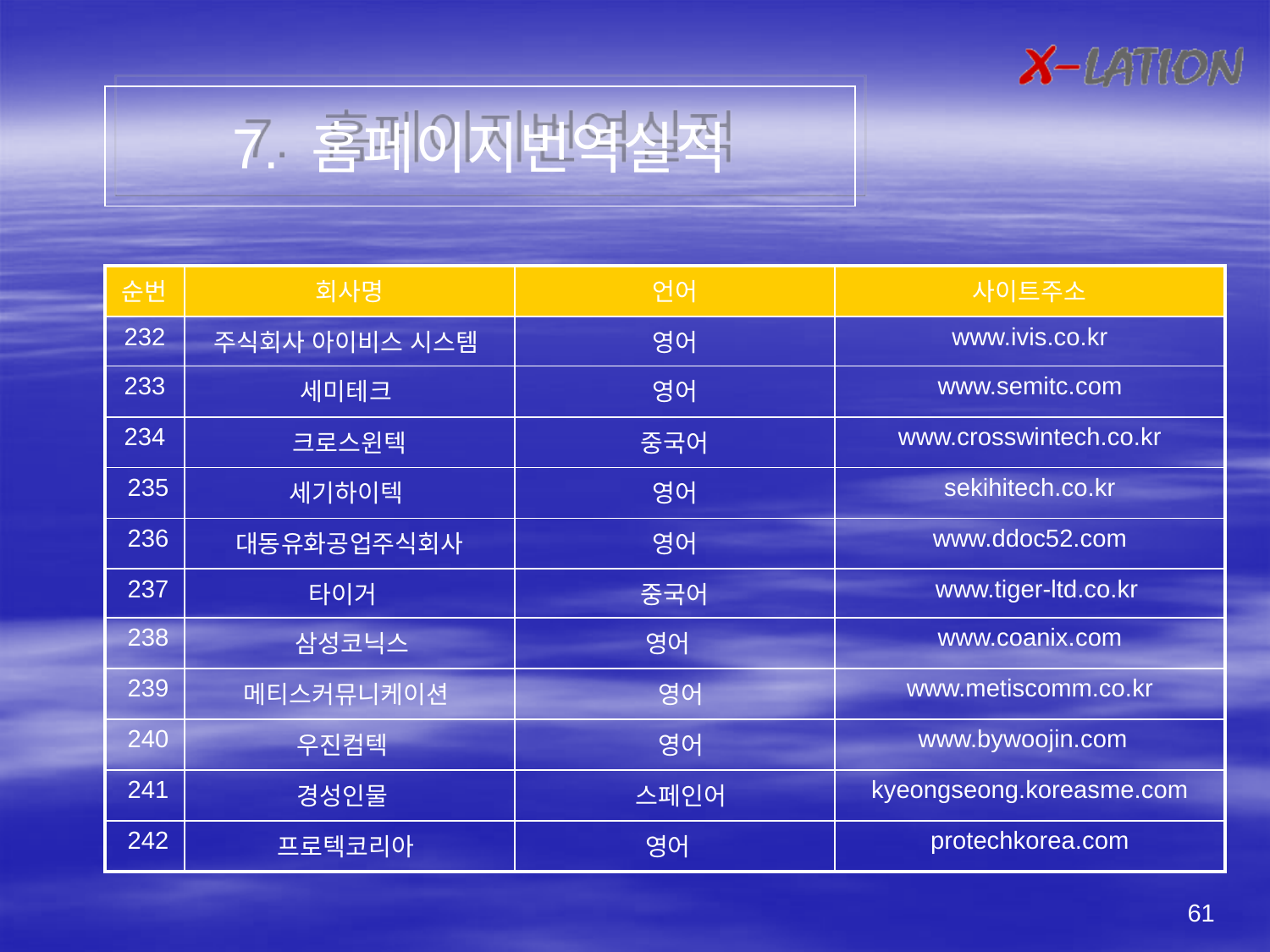

7. 홈페이지번역실적
| 순번 | 회사명 | 언어 | 사이트주소 |
| --- | --- | --- | --- |
| 232 | 주식회사 아이비스 시스템 | 영어 | www.ivis.co.kr |
| 233 | 세미테크 | 영어 | www.semitc.com |
| 234 | 크로스윈텍 | 중국어 | www.crosswintech.co.kr |
| 235 | 세기하이텍 | 영어 | sekihitech.co.kr |
| 236 | 대동유화공업주식회사 | 영어 | www.ddoc52.com |
| 237 | 타이거 | 중국어 | www.tiger-ltd.co.kr |
| 238 | 삼성코닉스 | 영어 | www.coanix.com |
| 239 | 메티스커뮤니케이션 | 영어 | www.metiscomm.co.kr |
| 240 | 우진컴텍 | 영어 | www.bywoojin.com |
| 241 | 경성인물 | 스페인어 | kyeongseong.koreasme.com |
| 242 | 프로텍코리아 | 영어 | protechkorea.com |
61